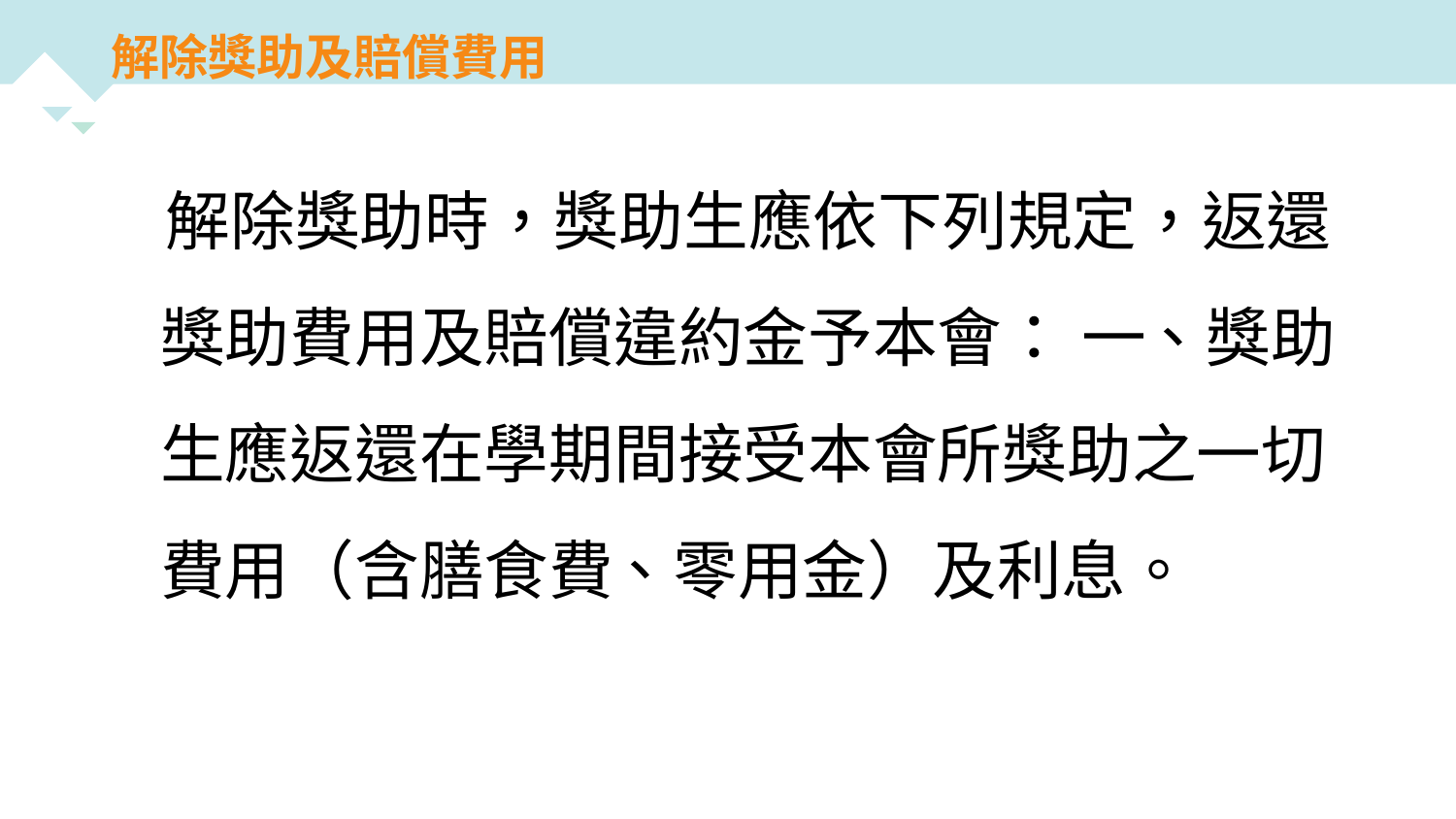

解除獎助及賠償費用
   解除獎助時，獎助生應依下列規定，返還獎助費用及賠償違約金予本會： 一、獎助生應返還在學期間接受本會所獎助之一切費用（含膳食費、零用金）及利息。